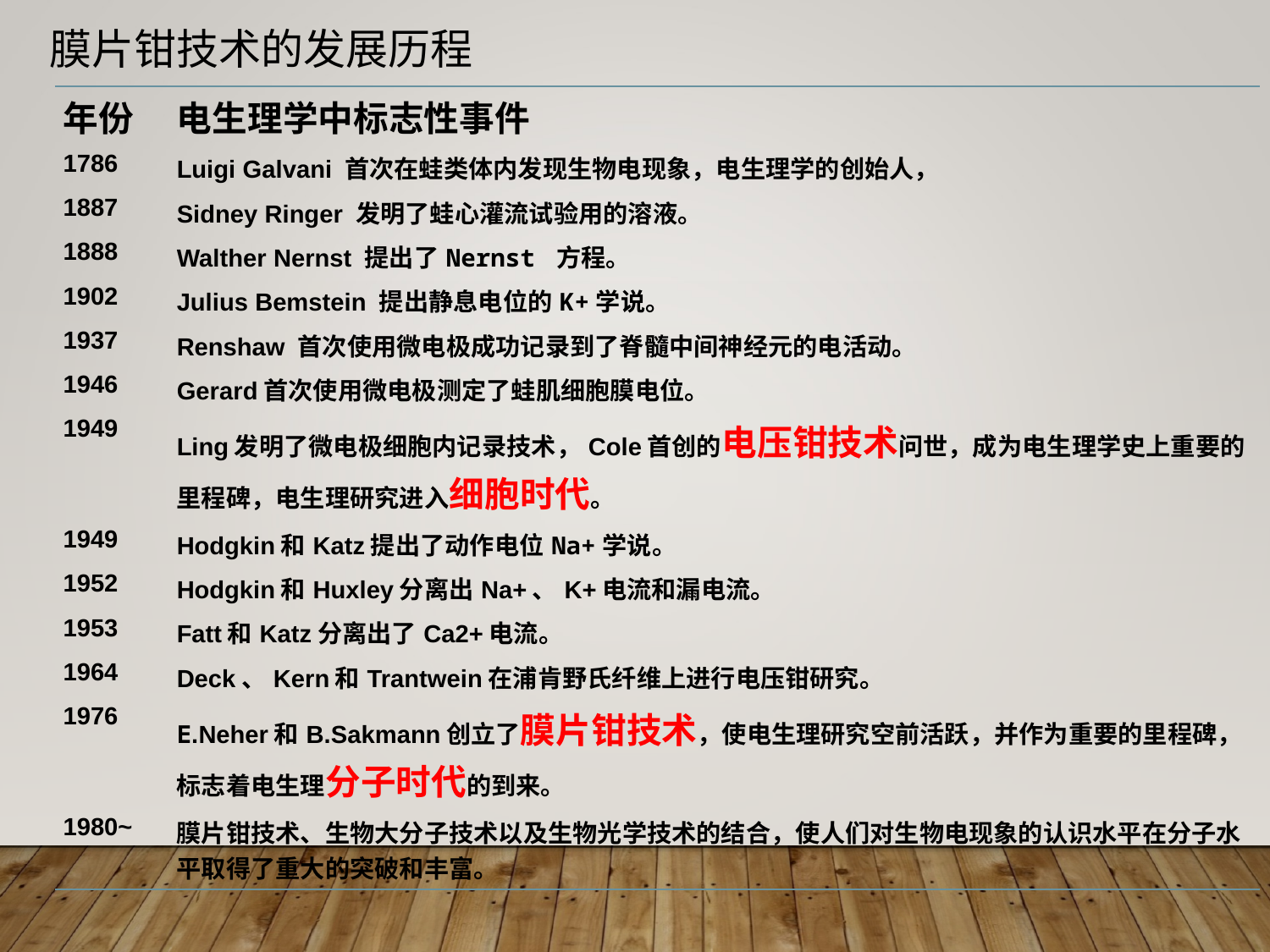

膜片钳技术的发展历程
| 年份 | 电生理学中标志性事件 |
| --- | --- |
| 1786 | Luigi Galvani 首次在蛙类体内发现生物电现象，电生理学的创始人， |
| 1887 | Sidney Ringer 发明了蛙心灌流试验用的溶液。 |
| 1888 | Walther Nernst 提出了Nernst 方程。 |
| 1902 | Julius Bemstein 提出静息电位的K+学说。 |
| 1937 | Renshaw 首次使用微电极成功记录到了脊髓中间神经元的电活动。 |
| 1946 | Gerard首次使用微电极测定了蛙肌细胞膜电位。 |
| 1949 | Ling发明了微电极细胞内记录技术，Cole首创的电压钳技术问世，成为电生理学史上重要的里程碑，电生理研究进入细胞时代。 |
| 1949 | Hodgkin和Katz提出了动作电位Na+学说。 |
| 1952 | Hodgkin和Huxley分离出Na+、K+电流和漏电流。 |
| 1953 | Fatt和Katz分离出了Ca2+电流。 |
| 1964 | Deck、Kern和Trantwein在浦肯野氏纤维上进行电压钳研究。 |
| 1976 | E.Neher和B.Sakmann创立了膜片钳技术，使电生理研究空前活跃，并作为重要的里程碑，标志着电生理分子时代的到来。 |
| 1980~ | 膜片钳技术、生物大分子技术以及生物光学技术的结合，使人们对生物电现象的认识水平在分子水平取得了重大的突破和丰富。 |